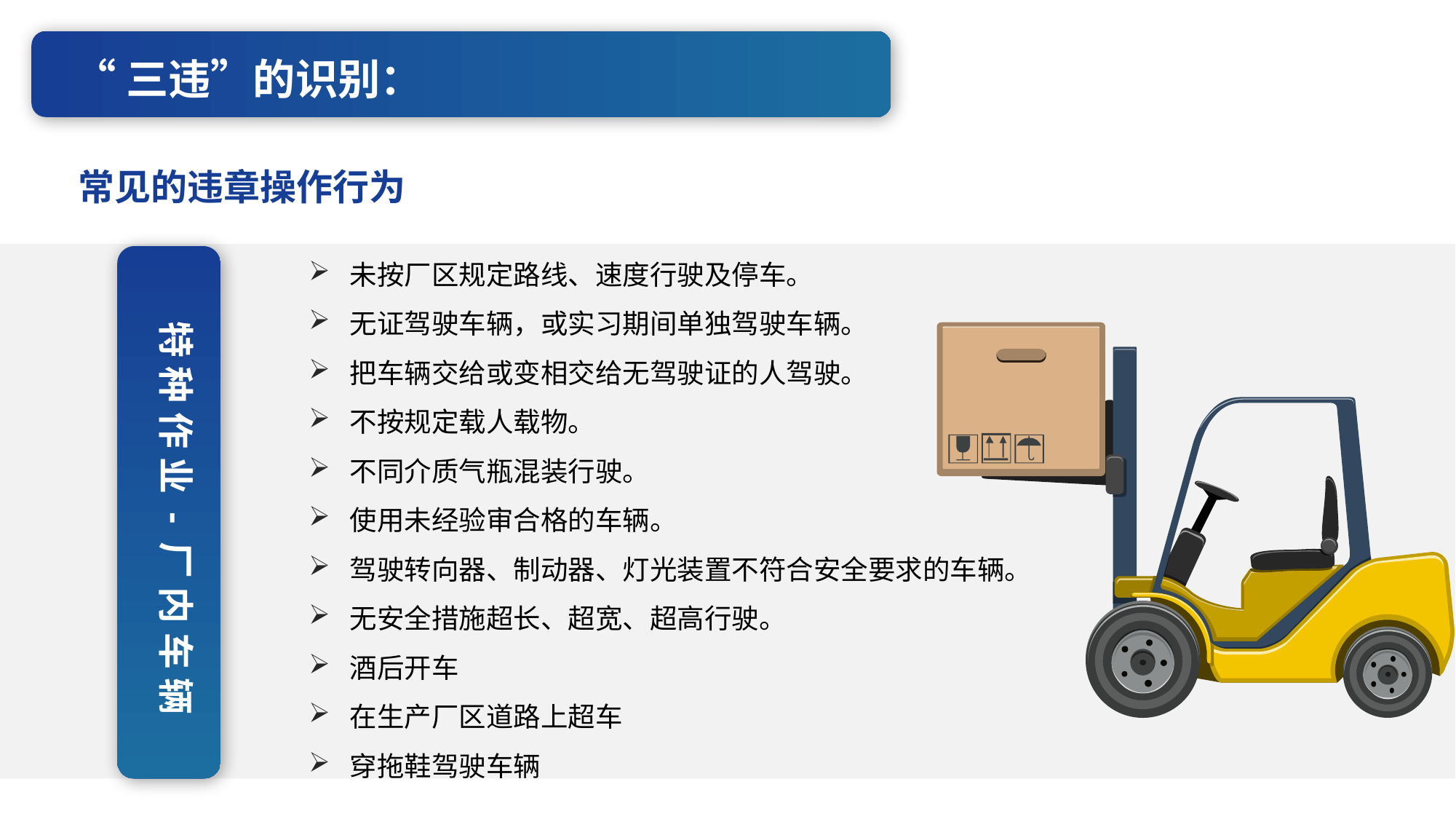

“三违”的识别：
常见的违章操作行为
未按厂区规定路线、速度行驶及停车。
无证驾驶车辆，或实习期间单独驾驶车辆。
把车辆交给或变相交给无驾驶证的人驾驶。
不按规定载人载物。
不同介质气瓶混装行驶。
使用未经验审合格的车辆。
驾驶转向器、制动器、灯光装置不符合安全要求的车辆。
无安全措施超长、超宽、超高行驶。
酒后开车
在生产厂区道路上超车
穿拖鞋驾驶车辆

特种作业-厂内车辆